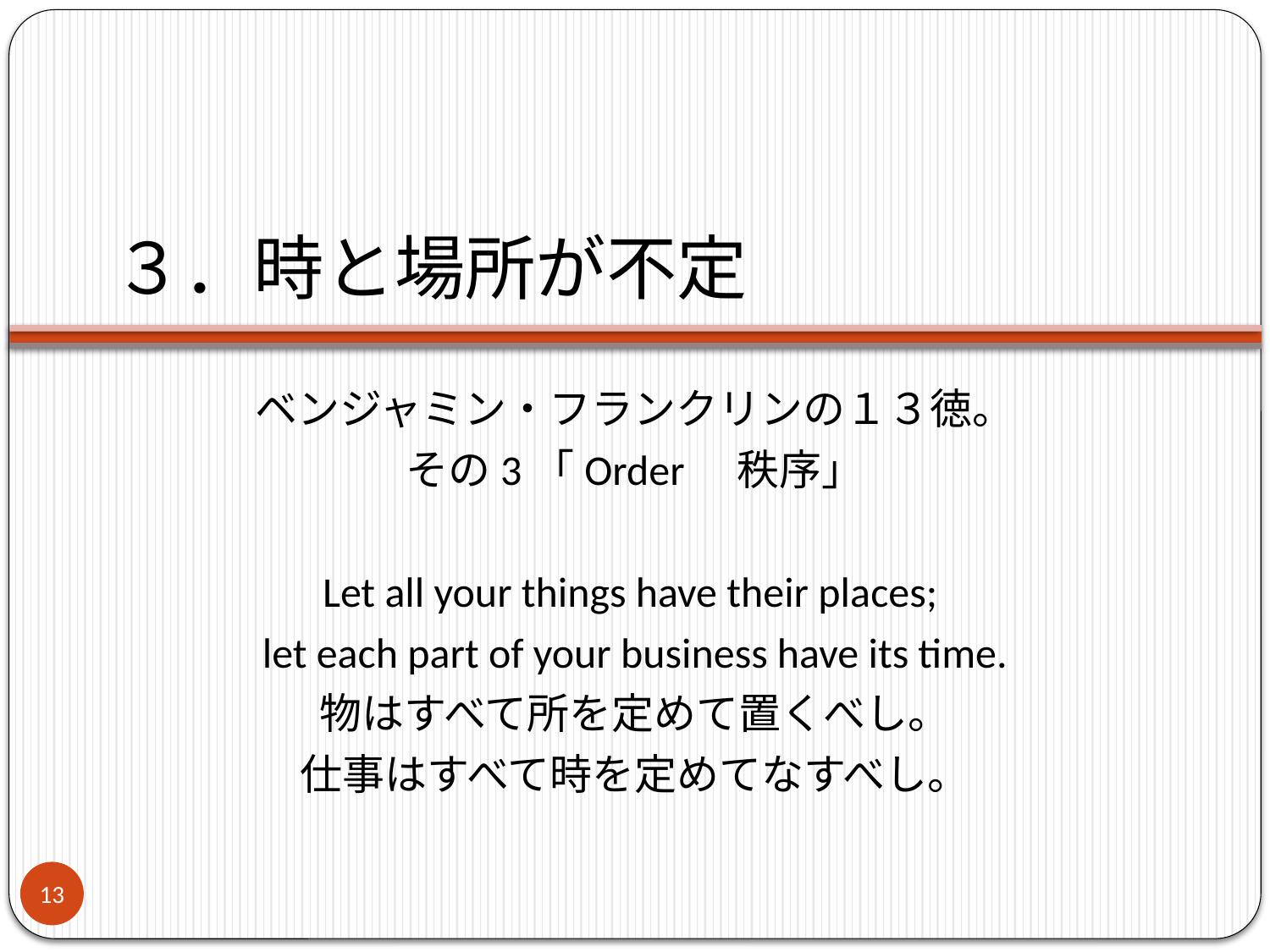

# ３．時と場所が不定
ベンジャミン・フランクリンの１３徳。
その3「Order　秩序」

Let all your things have their places;
let each part of your business have its time.
物はすべて所を定めて置くべし。
仕事はすべて時を定めてなすべし。
13